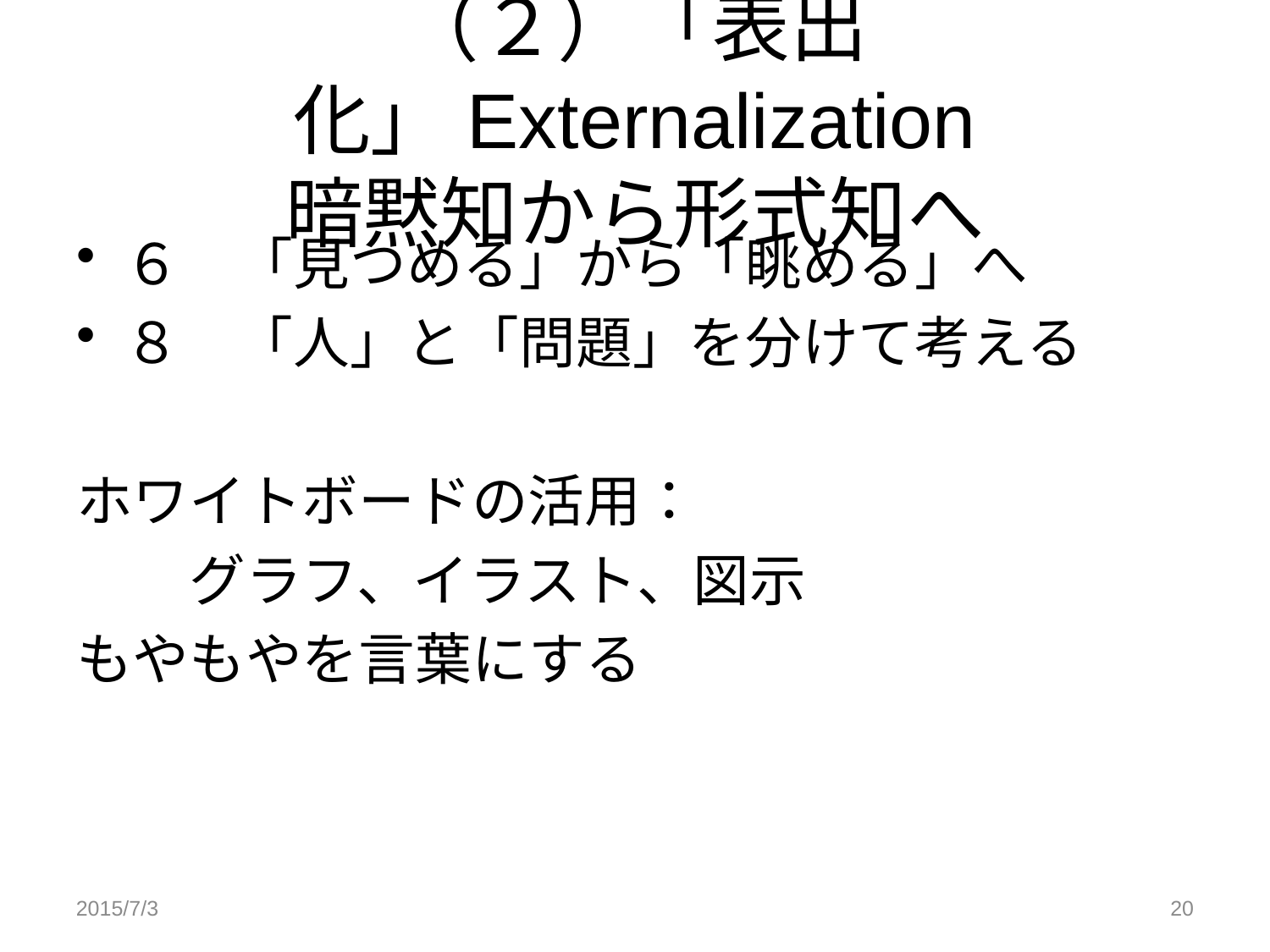

（２）「表出化」Externalization
暗黙知から形式知へ
６　「見つめる」から「眺める」へ
８　「人」と「問題」を分けて考える

ホワイトボードの活用：
　　グラフ、イラスト、図示
もやもやを言葉にする

2015/7/3
20